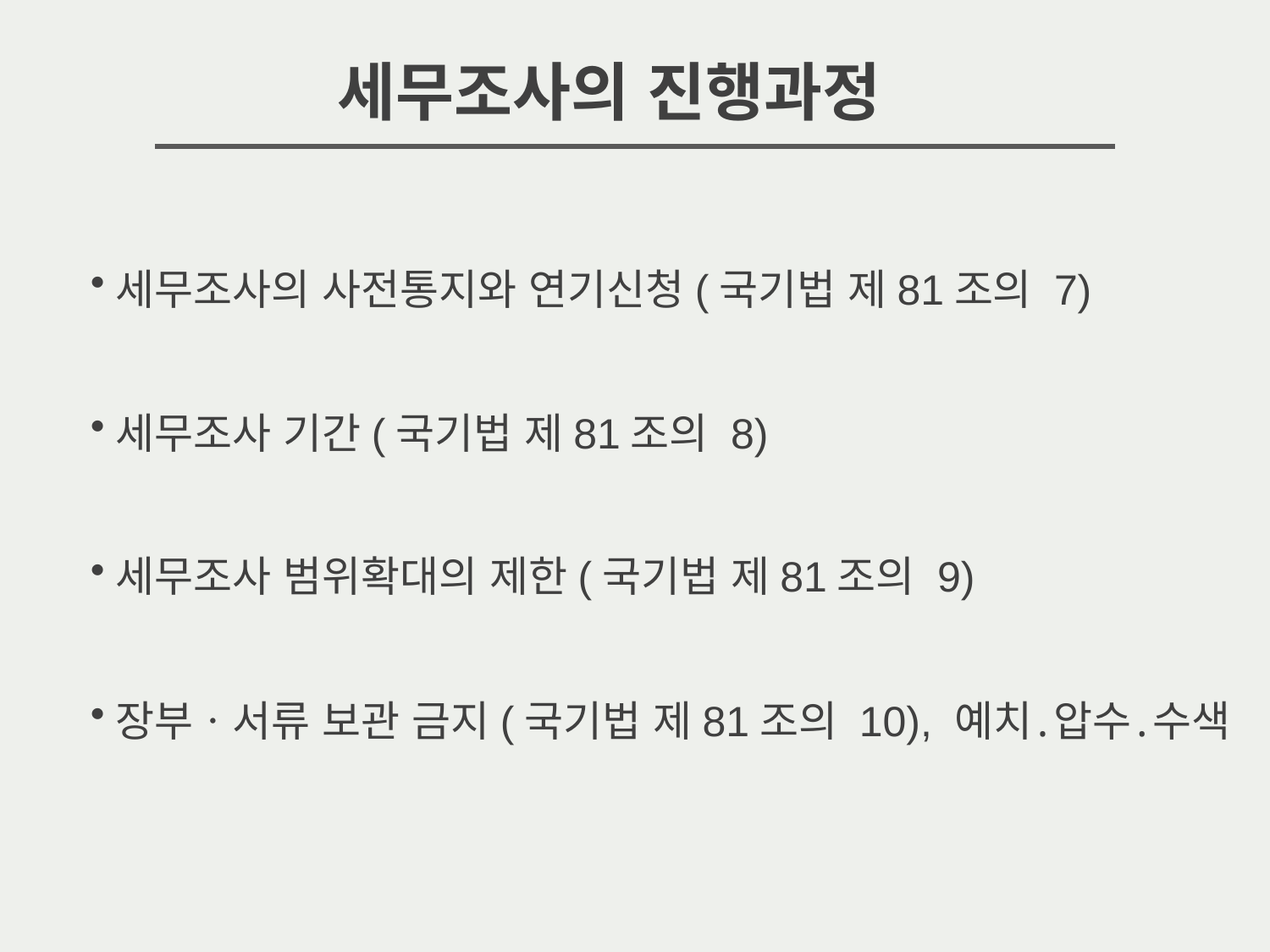

세무조사의 진행과정

세무조사의 사전통지와 연기신청(국기법 제81조의 7)

세무조사 기간(국기법 제81조의 8)

세무조사 범위확대의 제한(국기법 제81조의 9)

장부ㆍ서류 보관 금지(국기법 제81조의 10), 예치․압수․수색